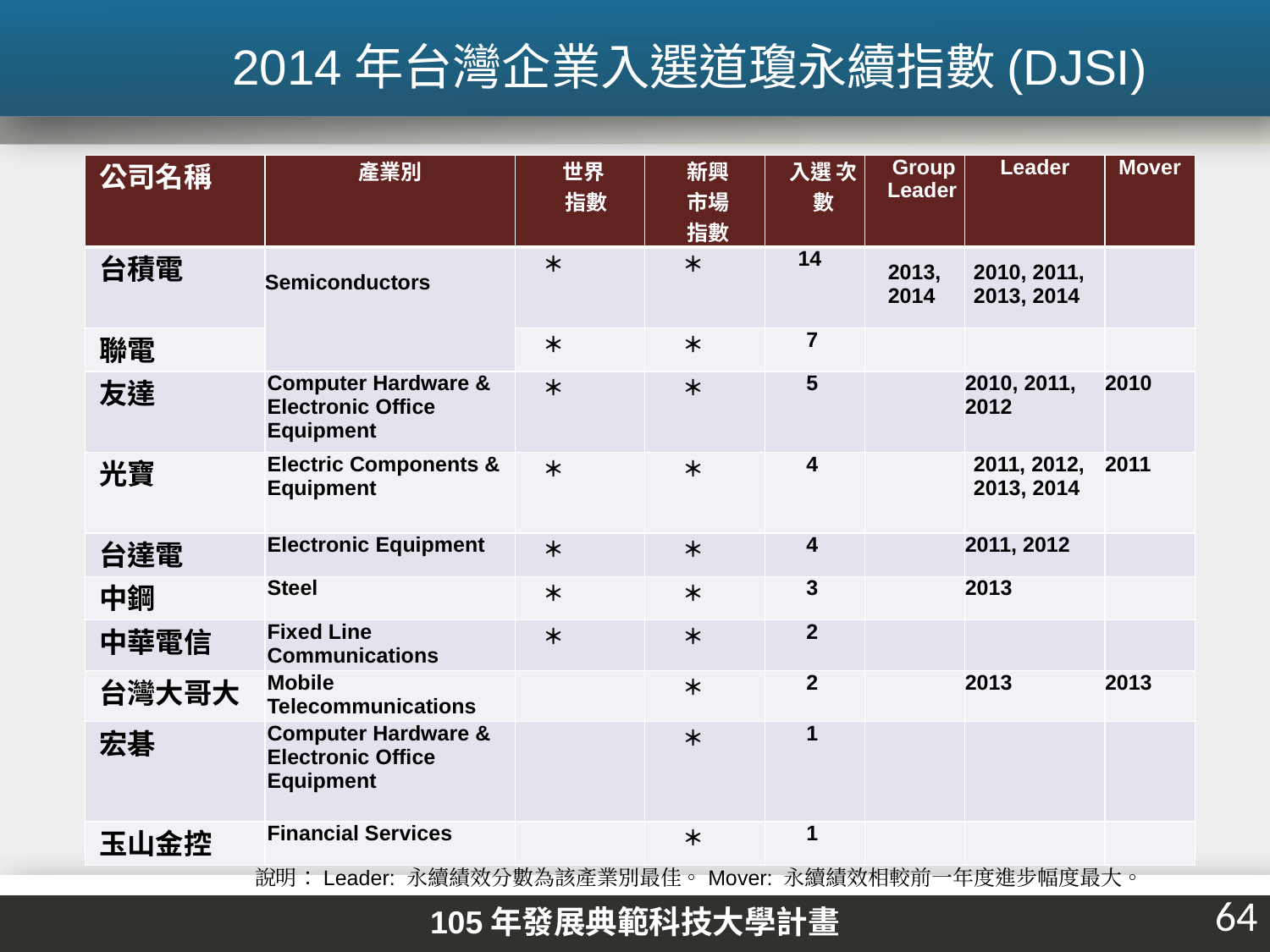

2014年台灣企業入選道瓊永續指數(DJSI)
| 公司名稱 | 產業別 | 世界 指數 | 新興 市場 指數 | 入選 次數 | Group Leader | Leader | Mover |
| --- | --- | --- | --- | --- | --- | --- | --- |
| 台積電 | Semiconductors | ＊ | ＊ | 14 | 2013, 2014 | 2010, 2011, 2013, 2014 |  |
| 聯電 |  | ＊ | ＊ | 7 |  |  |  |
| 友達 | Computer Hardware & Electronic Office Equipment | ＊ | ＊ | 5 |  | 2010, 2011, 2012 | 2010 |
| 光寶 | Electric Components & Equipment | ＊ | ＊ | 4 |  | 2011, 2012, 2013, 2014 | 2011 |
| 台達電 | Electronic Equipment | ＊ | ＊ | 4 |  | 2011, 2012 |  |
| 中鋼 | Steel | ＊ | ＊ | 3 |  | 2013 |  |
| 中華電信 | Fixed Line Communications | ＊ | ＊ | 2 |  |  |  |
| 台灣大哥大 | Mobile Telecommunications |  | ＊ | 2 |  | 2013 | 2013 |
| 宏碁 | Computer Hardware & Electronic Office Equipment |  | ＊ | 1 |  |  |  |
| 玉山金控 | Financial Services |  | ＊ | 1 |  |  |  |
說明：Leader: 永續績效分數為該產業別最佳。Mover: 永續績效相較前一年度進步幅度最大。

64